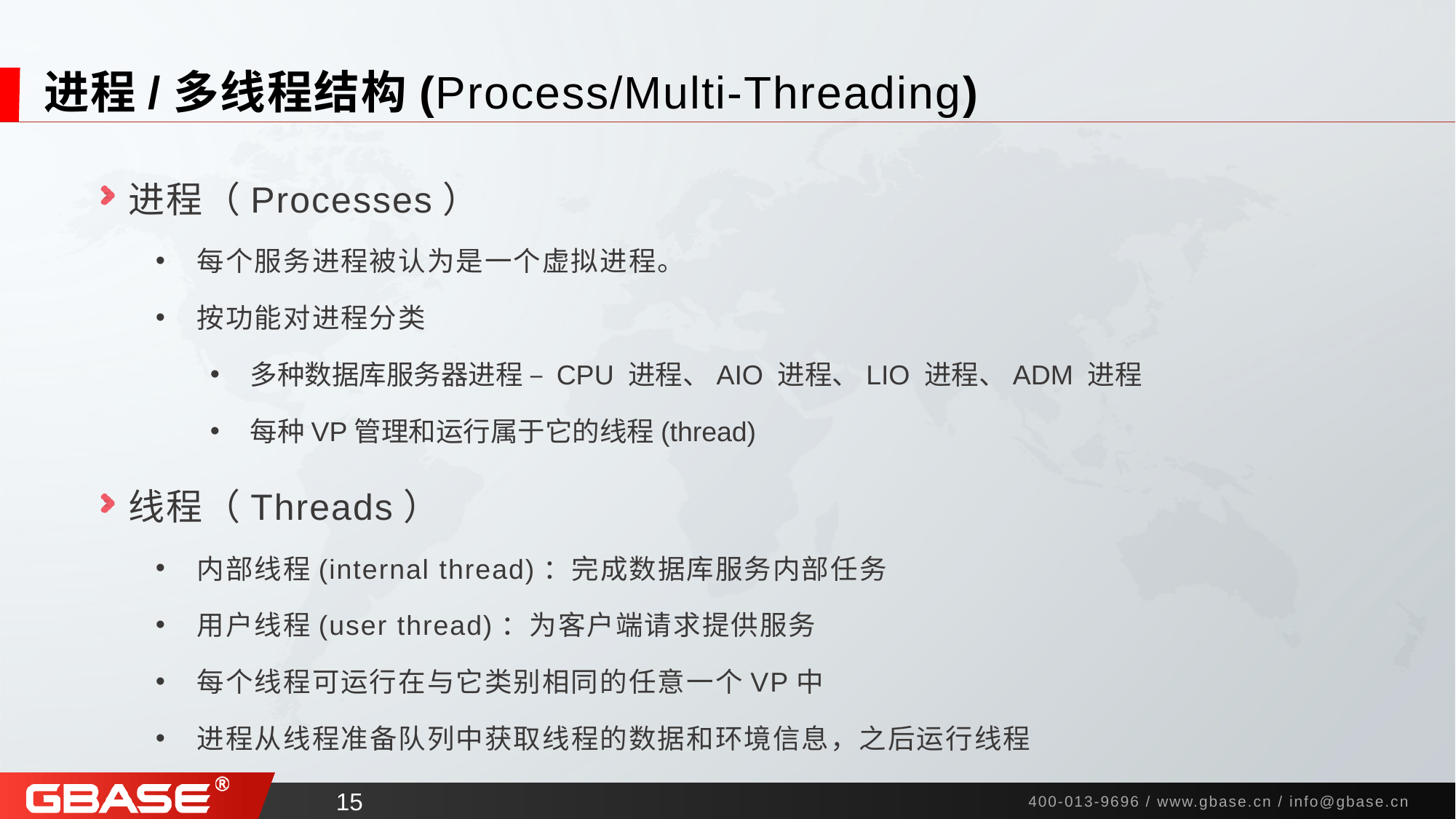

# 进程/多线程结构(Process/Multi-Threading)
进程（Processes）
 每个服务进程被认为是一个虚拟进程。
 按功能对进程分类
 多种数据库服务器进程 – CPU 进程、AIO 进程、LIO 进程、ADM 进程
 每种VP管理和运行属于它的线程(thread)
线程（Threads）
 内部线程(internal thread)：完成数据库服务内部任务
 用户线程(user thread)：为客户端请求提供服务
 每个线程可运行在与它类别相同的任意一个VP中
 进程从线程准备队列中获取线程的数据和环境信息，之后运行线程